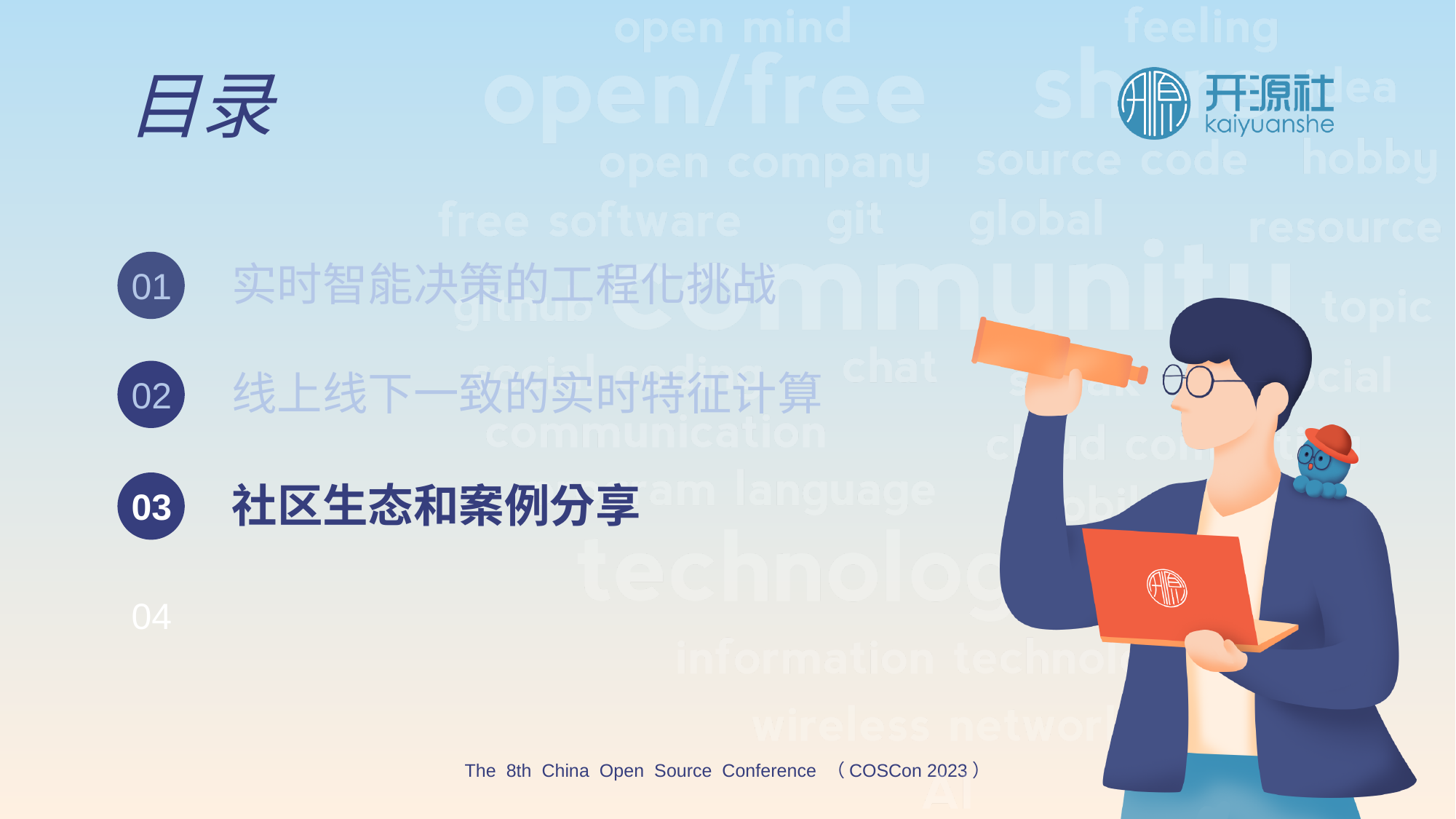

目录

实时智能决策的工程化挑战
01

线上线下一致的实时特征计算

02

社区生态和案例分享
03
04